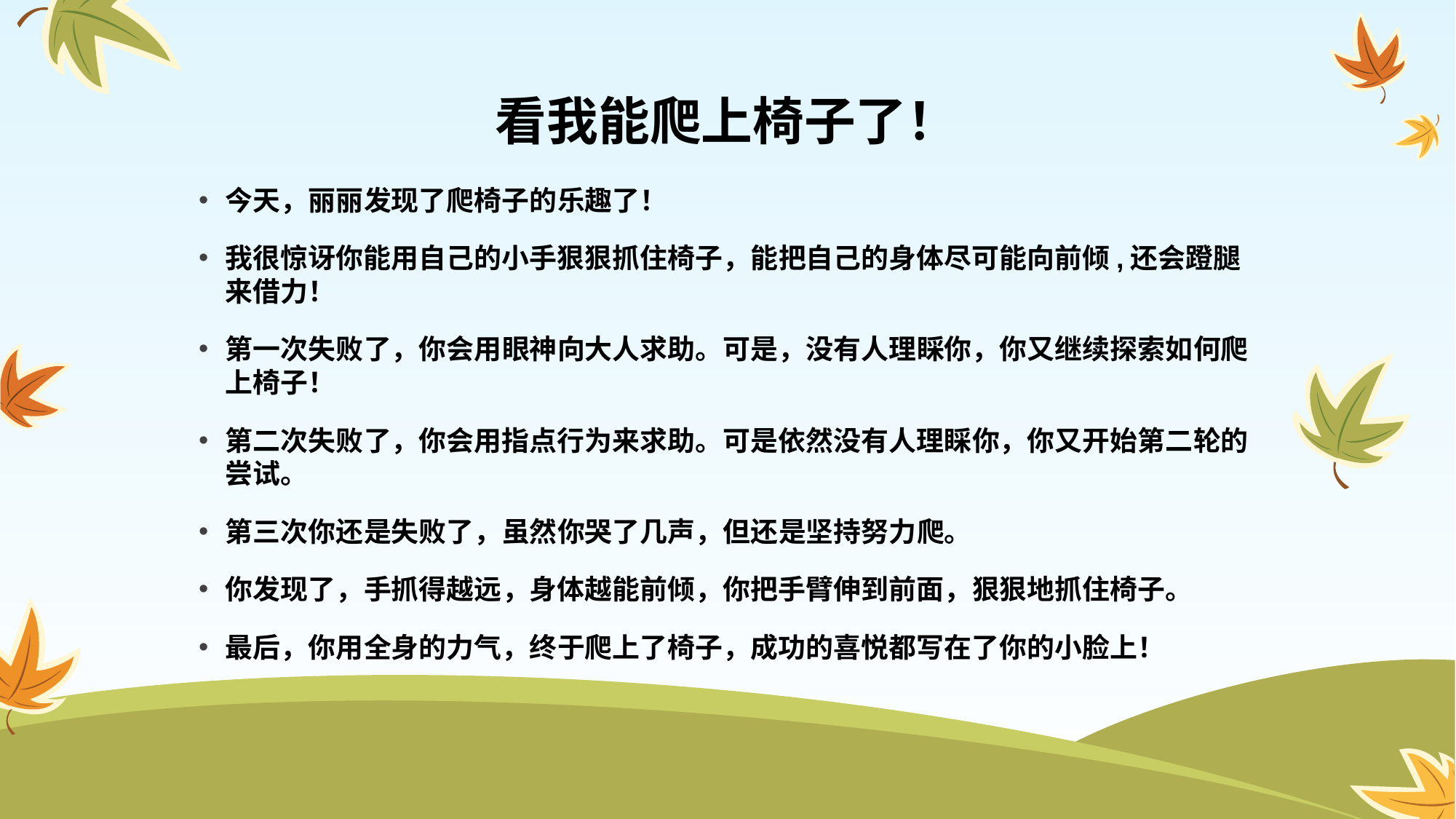

# 看我能爬上椅子了！
今天，丽丽发现了爬椅子的乐趣了！
我很惊讶你能用自己的小手狠狠抓住椅子，能把自己的身体尽可能向前倾,还会蹬腿来借力！
第一次失败了，你会用眼神向大人求助。可是，没有人理睬你，你又继续探索如何爬上椅子！
第二次失败了，你会用指点行为来求助。可是依然没有人理睬你，你又开始第二轮的尝试。
第三次你还是失败了，虽然你哭了几声，但还是坚持努力爬。
你发现了，手抓得越远，身体越能前倾，你把手臂伸到前面，狠狠地抓住椅子。
最后，你用全身的力气，终于爬上了椅子，成功的喜悦都写在了你的小脸上！